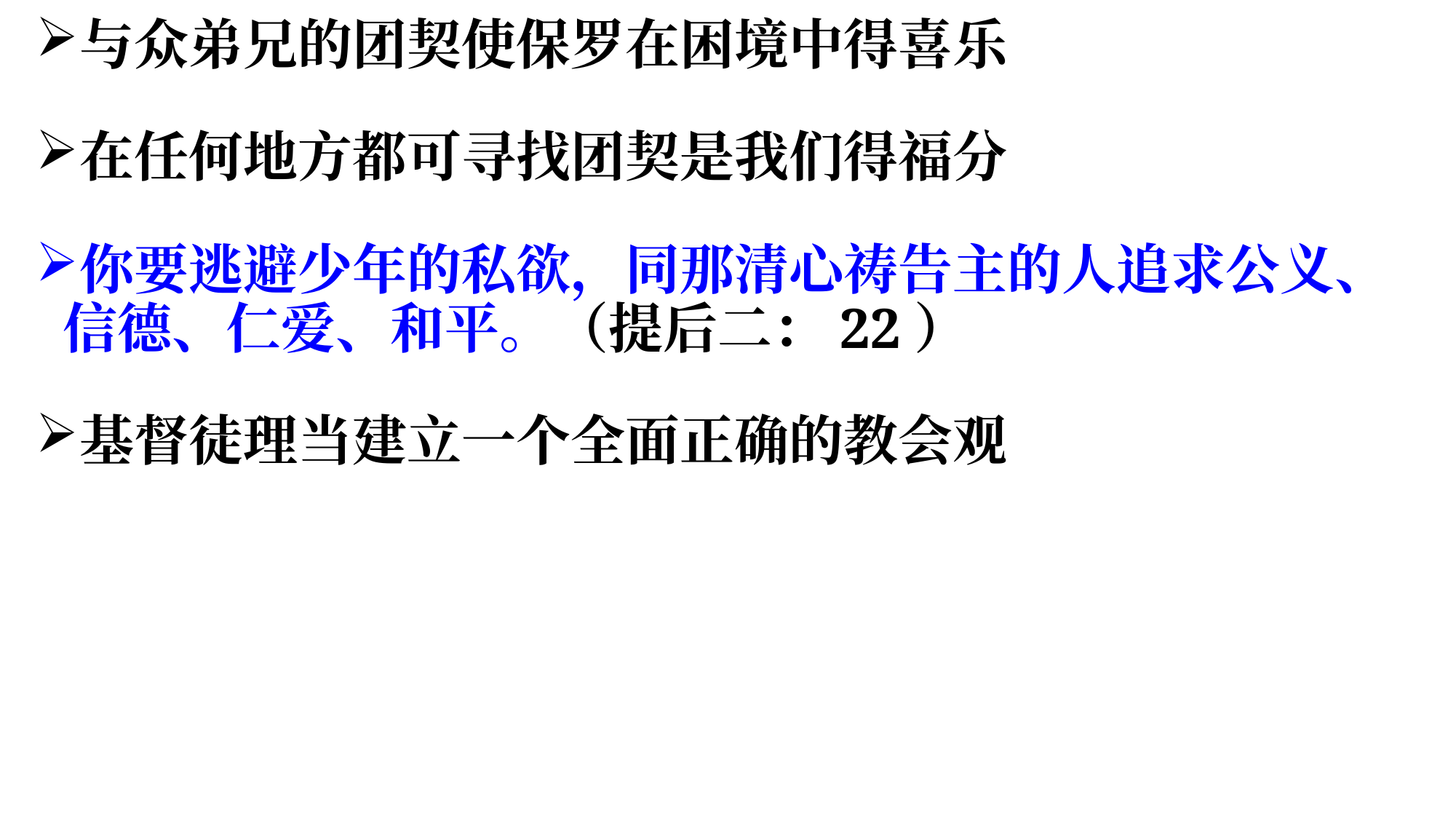

与众弟兄的团契使保罗在困境中得喜乐

在任何地方都可寻找团契是我们得福分

你要逃避少年的私欲，同那清心祷告主的人追求公义、信德、仁爱、和平。（提后二：22）

基督徒理当建立一个全面正确的教会观